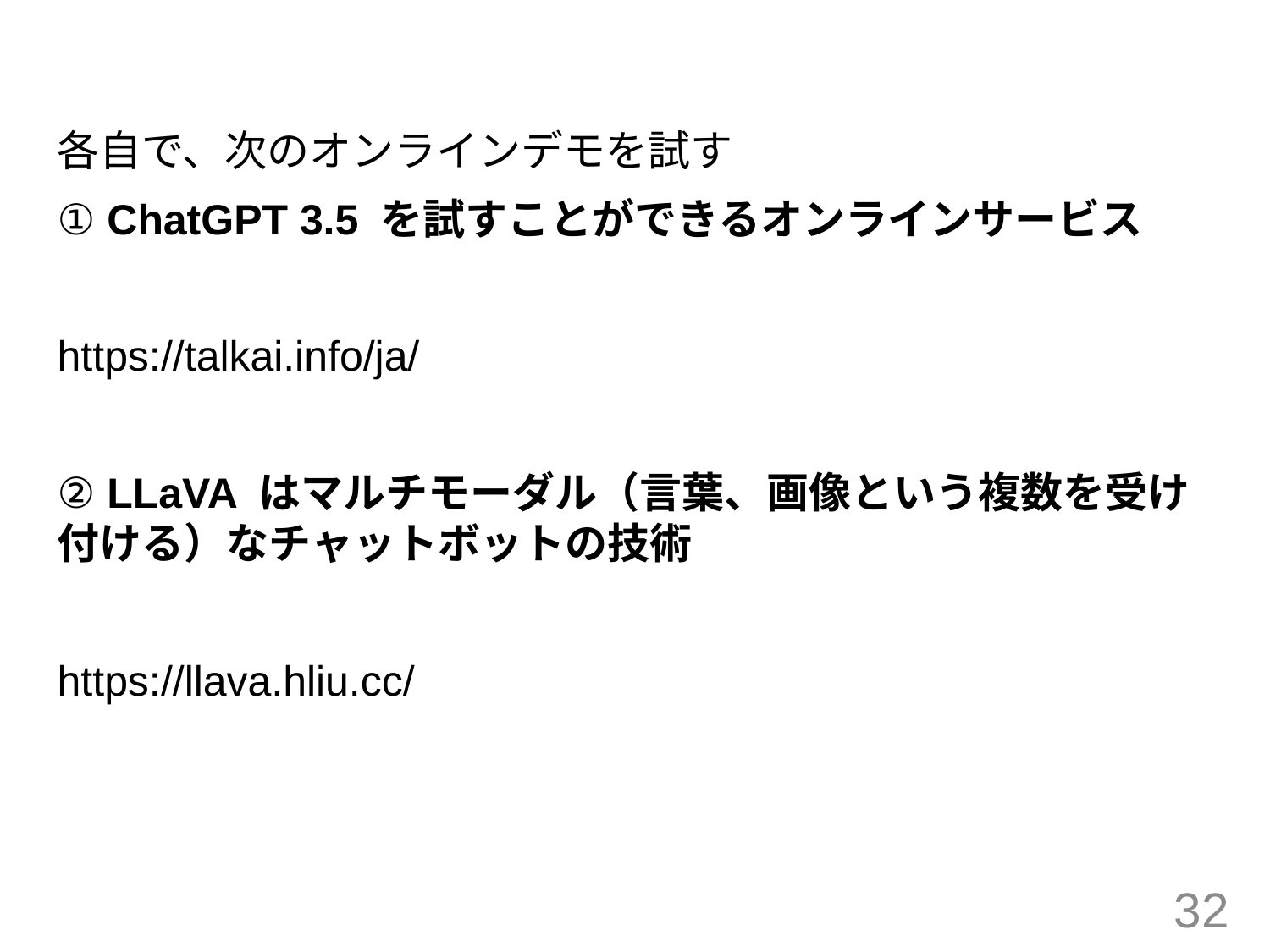

各自で、次のオンラインデモを試す
① ChatGPT 3.5 を試すことができるオンラインサービス

https://talkai.info/ja/

② LLaVA はマルチモーダル（言葉、画像という複数を受け付ける）なチャットボットの技術

https://llava.hliu.cc/
32